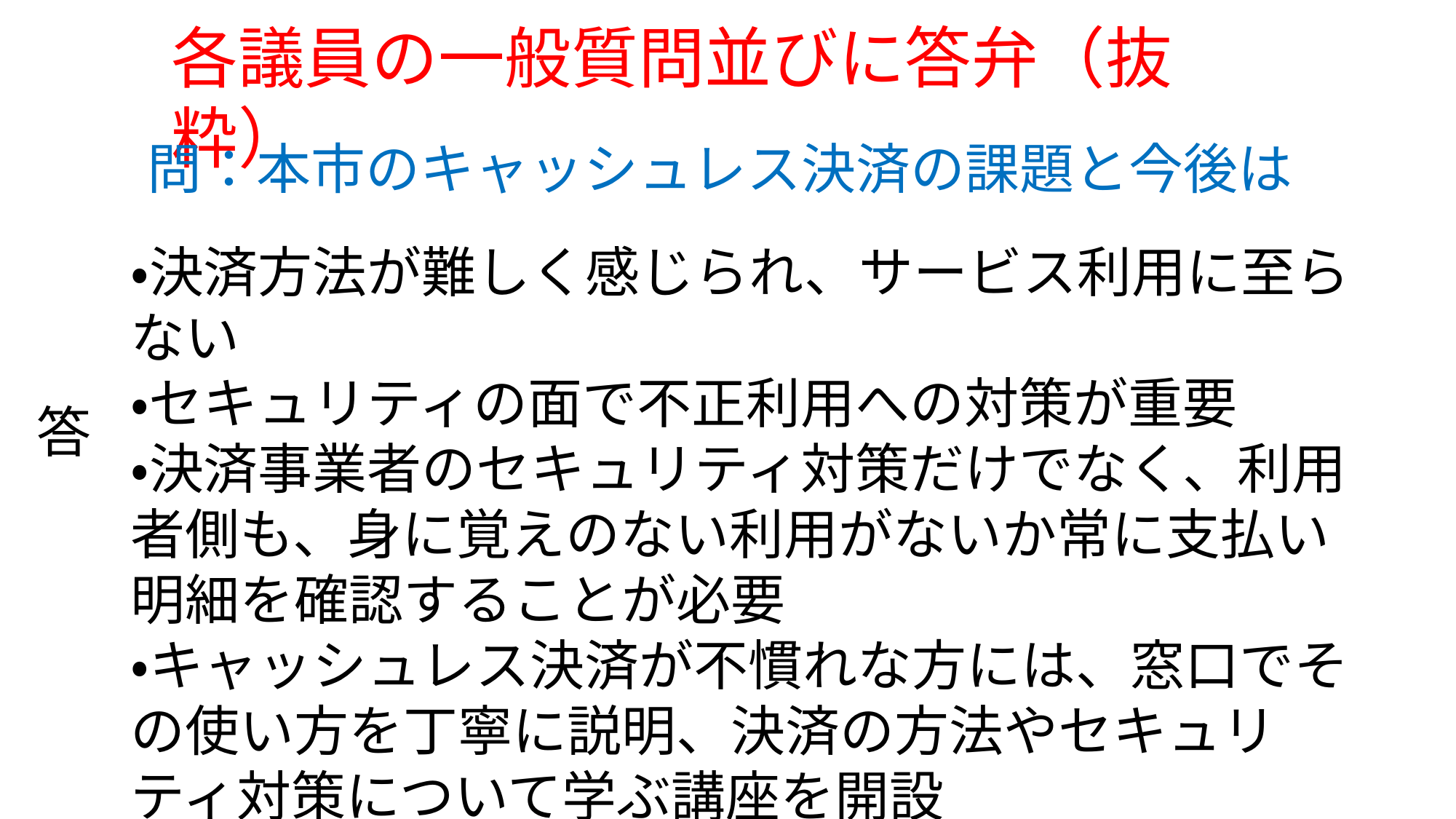

各議員の一般質問並びに答弁（抜粋）
問：本市のキャッシュレス決済の課題と今後は
・決済方法が難しく感じられ、サービス利用に至らない
・セキュリティの面で不正利用への対策が重要
・決済事業者のセキュリティ対策だけでなく、利用者側も、身に覚えのない利用がないか常に支払い明細を確認することが必要
・キャッシュレス決済が不慣れな方には、窓口でその使い方を丁寧に説明、決済の方法やセキュリティ対策について学ぶ講座を開設
答